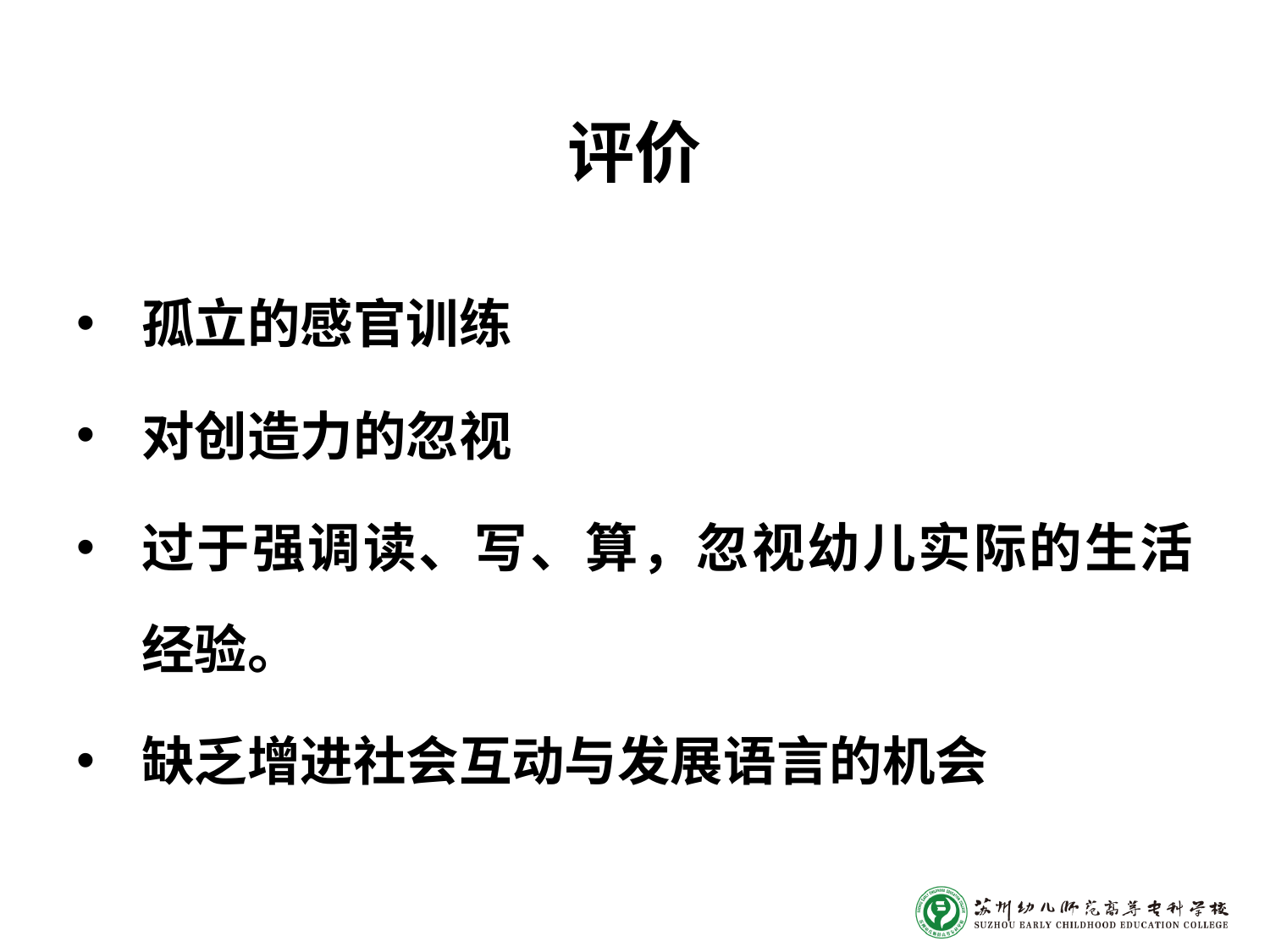

评价
孤立的感官训练
对创造力的忽视
过于强调读、写、算，忽视幼儿实际的生活经验。
缺乏增进社会互动与发展语言的机会